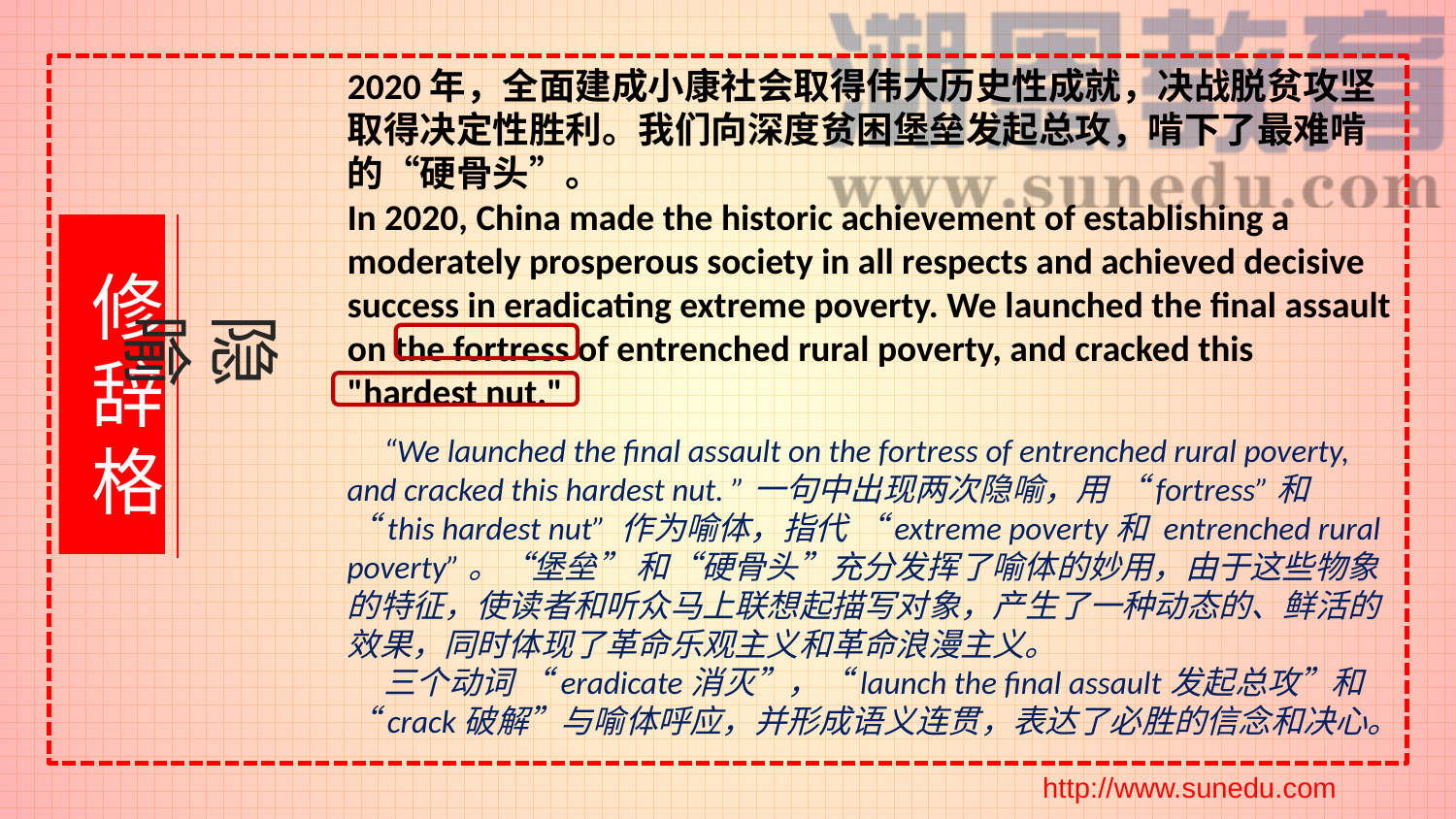

2020年，全面建成小康社会取得伟大历史性成就，决战脱贫攻坚取得决定性胜利。我们向深度贫困堡垒发起总攻，啃下了最难啃的“硬骨头”。
In 2020, China made the historic achievement of establishing a moderately prosperous society in all respects and achieved decisive success in eradicating extreme poverty. We launched the final assault on the fortress of entrenched rural poverty, and cracked this "hardest nut."

修辞格
隐喻

     “We launched the final assault on the fortress of entrenched rural poverty, and cracked this hardest nut. ”一句中出现两次隐喻，用 “fortress”和 “this hardest nut” 作为喻体，指代 “extreme poverty和 entrenched rural poverty”。“堡垒” 和“硬骨头”充分发挥了喻体的妙用，由于这些物象的特征，使读者和听众马上联想起描写对象，产生了一种动态的、鲜活的效果，同时体现了革命乐观主义和革命浪漫主义。
    三个动词 “eradicate消灭”，“launch the final assault发起总攻”和 “crack破解”与喻体呼应，并形成语义连贯，表达了必胜的信念和决心。
http://www.sunedu.com